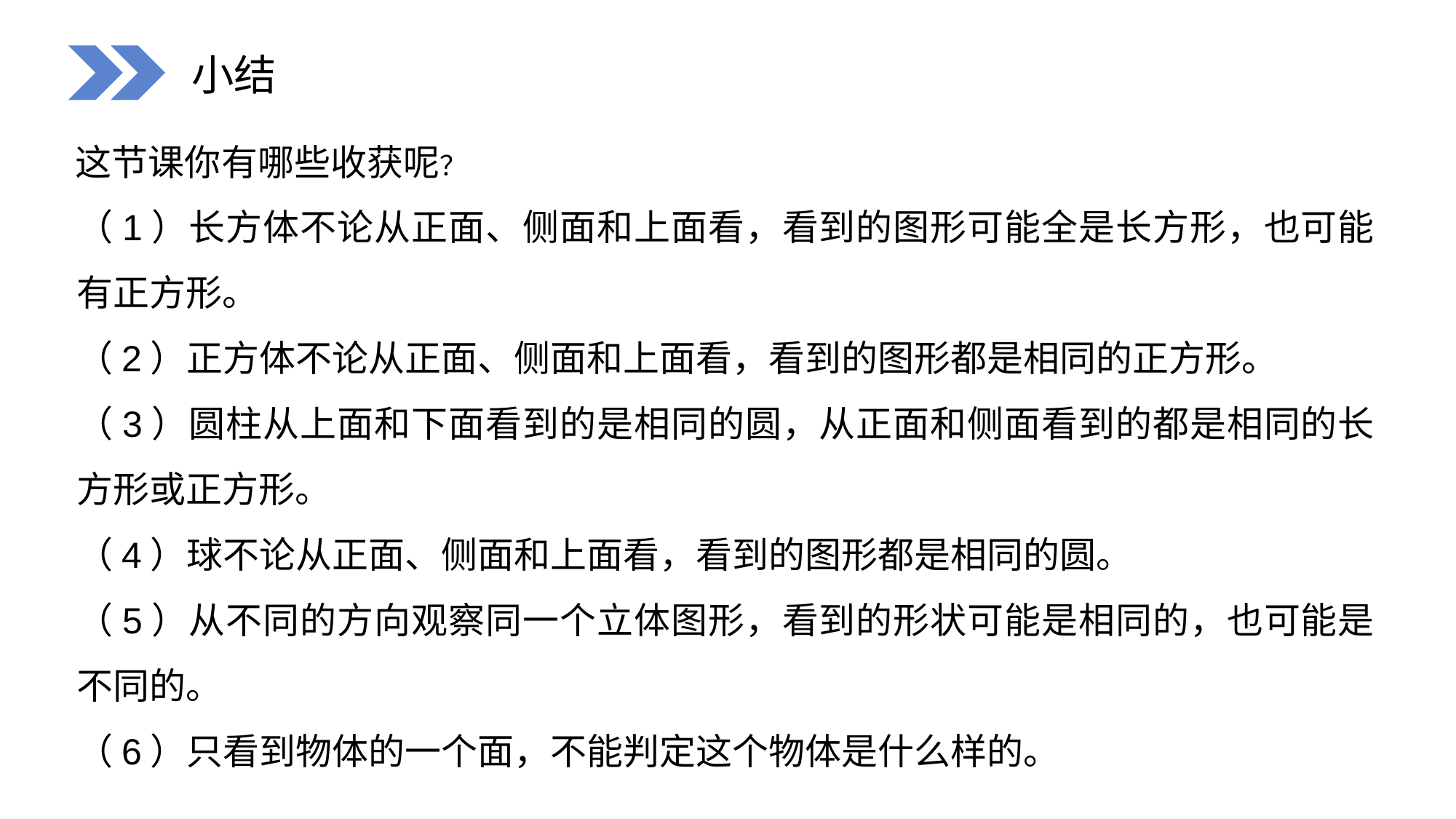

小结
这节课你有哪些收获呢？
（1）长方体不论从正面、侧面和上面看，看到的图形可能全是长方形，也可能有正方形。
（2）正方体不论从正面、侧面和上面看，看到的图形都是相同的正方形。
（3）圆柱从上面和下面看到的是相同的圆，从正面和侧面看到的都是相同的长方形或正方形。
（4）球不论从正面、侧面和上面看，看到的图形都是相同的圆。
（5）从不同的方向观察同一个立体图形，看到的形状可能是相同的，也可能是不同的。
（6）只看到物体的一个面，不能判定这个物体是什么样的。